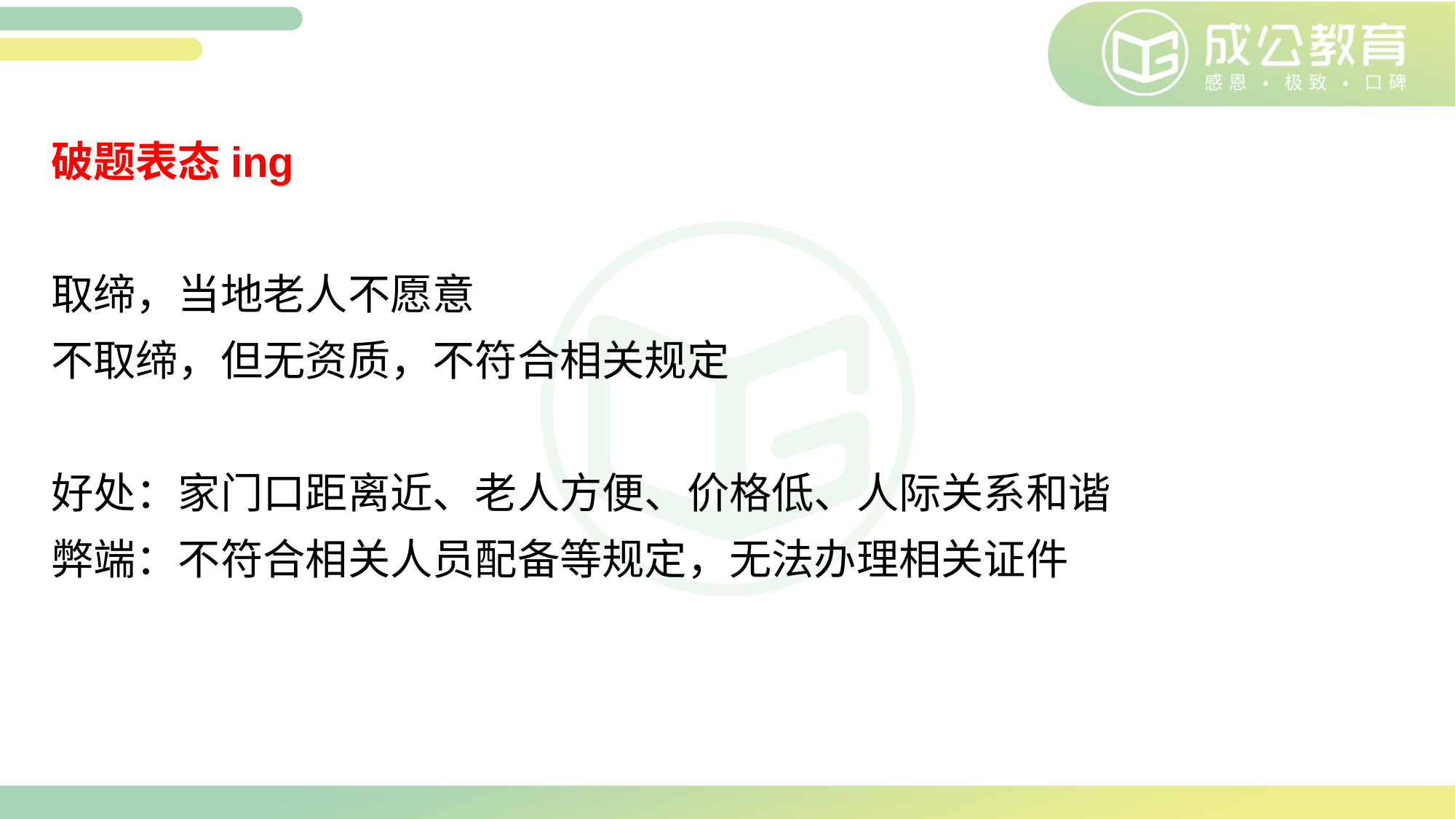

破题表态ing

取缔，当地老人不愿意
不取缔，但无资质，不符合相关规定

好处：家门口距离近、老人方便、价格低、人际关系和谐
弊端：不符合相关人员配备等规定，无法办理相关证件